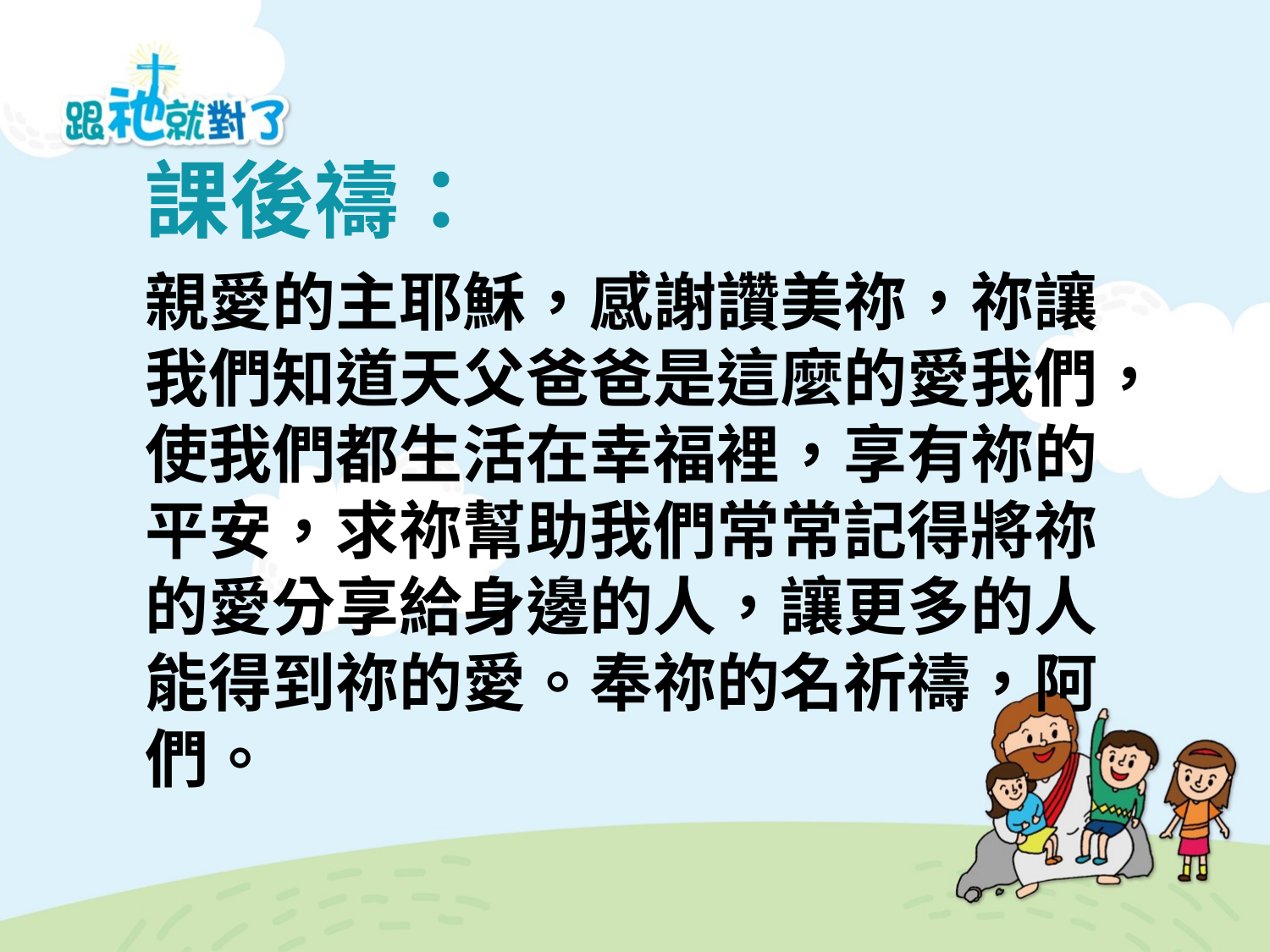

課後禱：
親愛的主耶穌，感謝讚美祢，祢讓我們知道天父爸爸是這麼的愛我們，使我們都生活在幸福裡，享有祢的平安，求祢幫助我們常常記得將祢的愛分享給身邊的人，讓更多的人能得到祢的愛。奉祢的名祈禱，阿們。